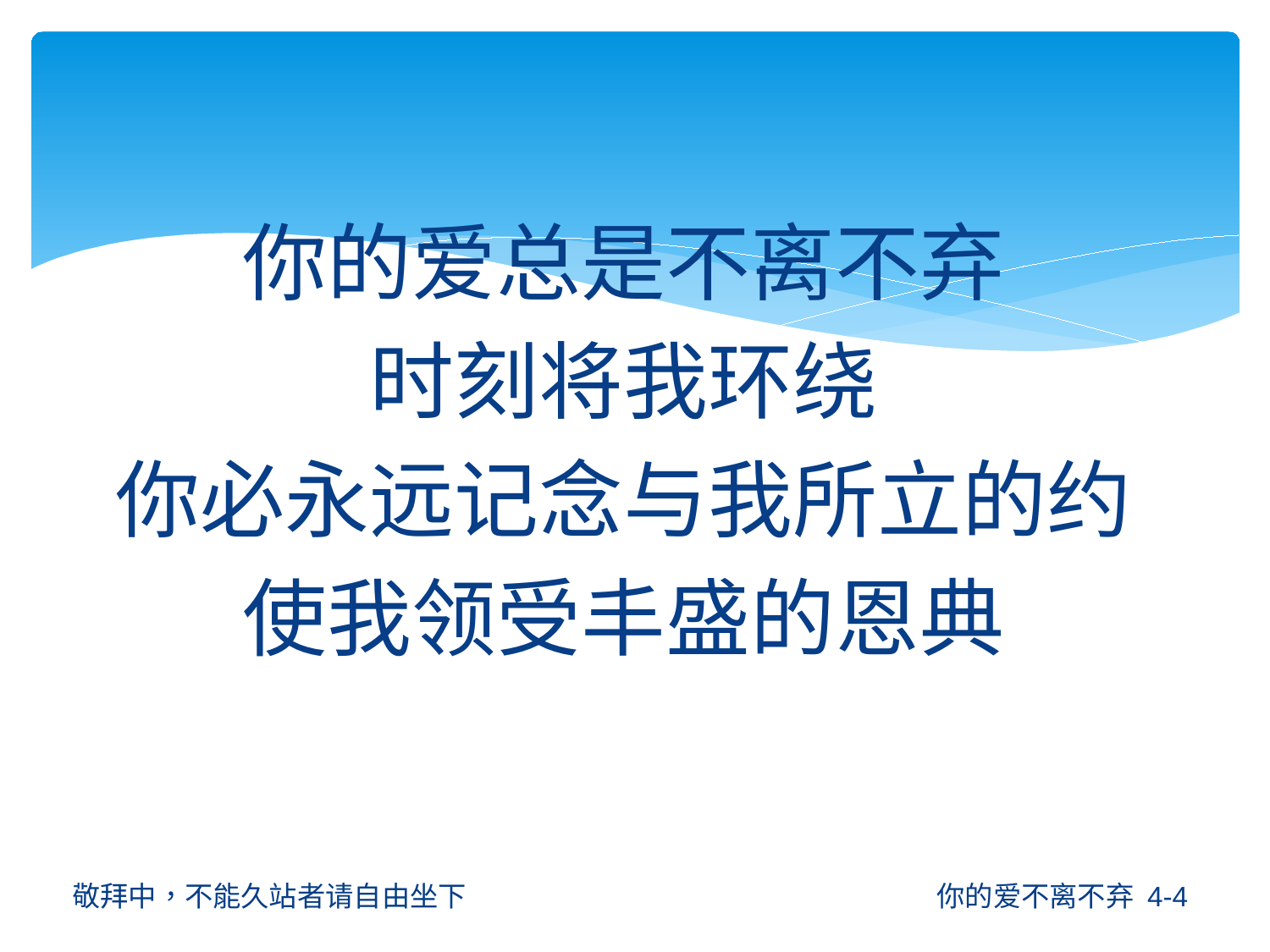

你的爱总是不离不弃
时刻将我环绕
你必永远记念与我所立的约
使我领受丰盛的恩典
敬拜中，不能久站者请自由坐下
你的爱不离不弃 4-4